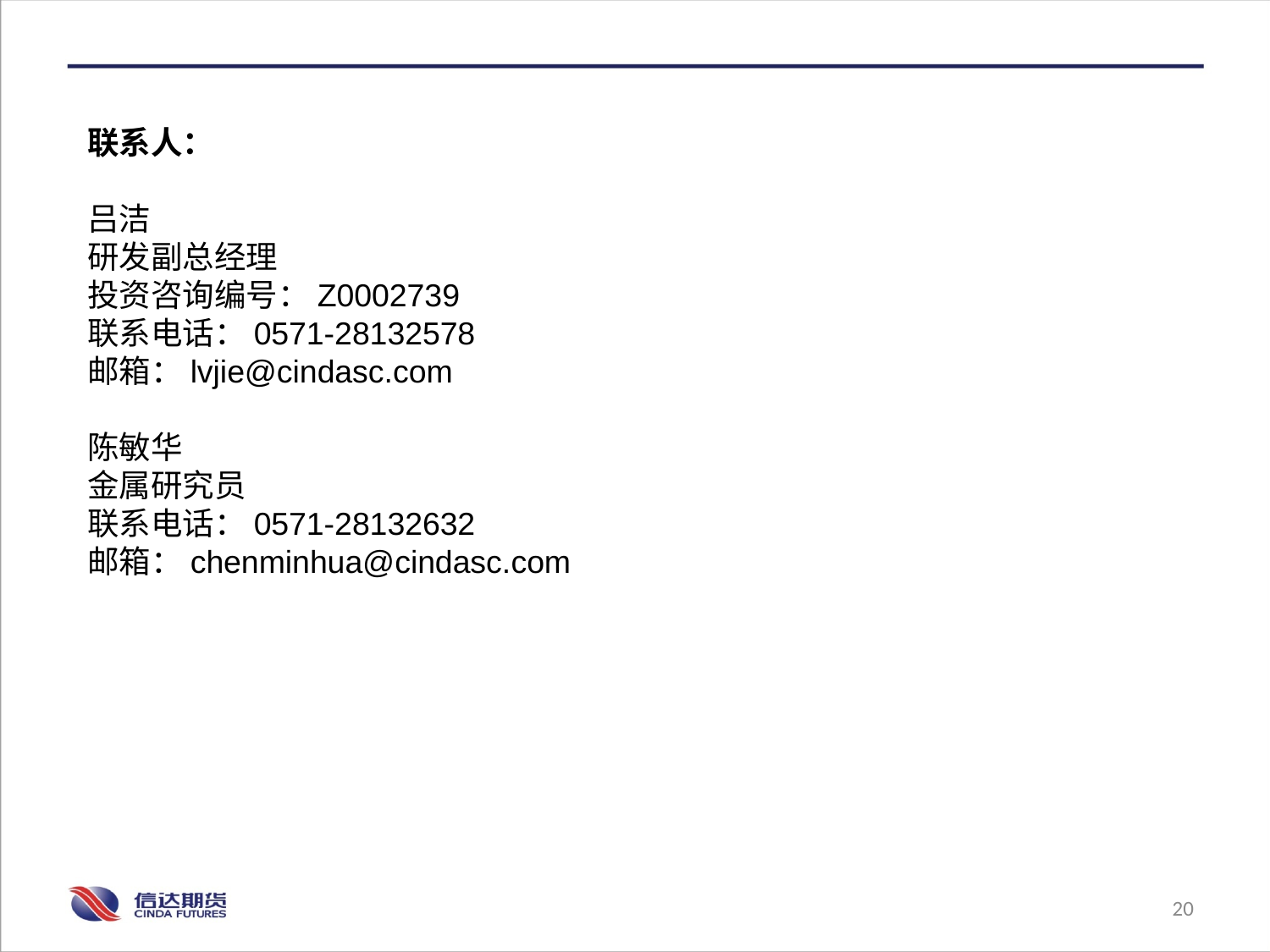

联系人：
吕洁
研发副总经理
投资咨询编号：Z0002739
联系电话：0571-28132578
邮箱：lvjie@cindasc.com

陈敏华
金属研究员
联系电话：0571-28132632
邮箱：chenminhua@cindasc.com

20